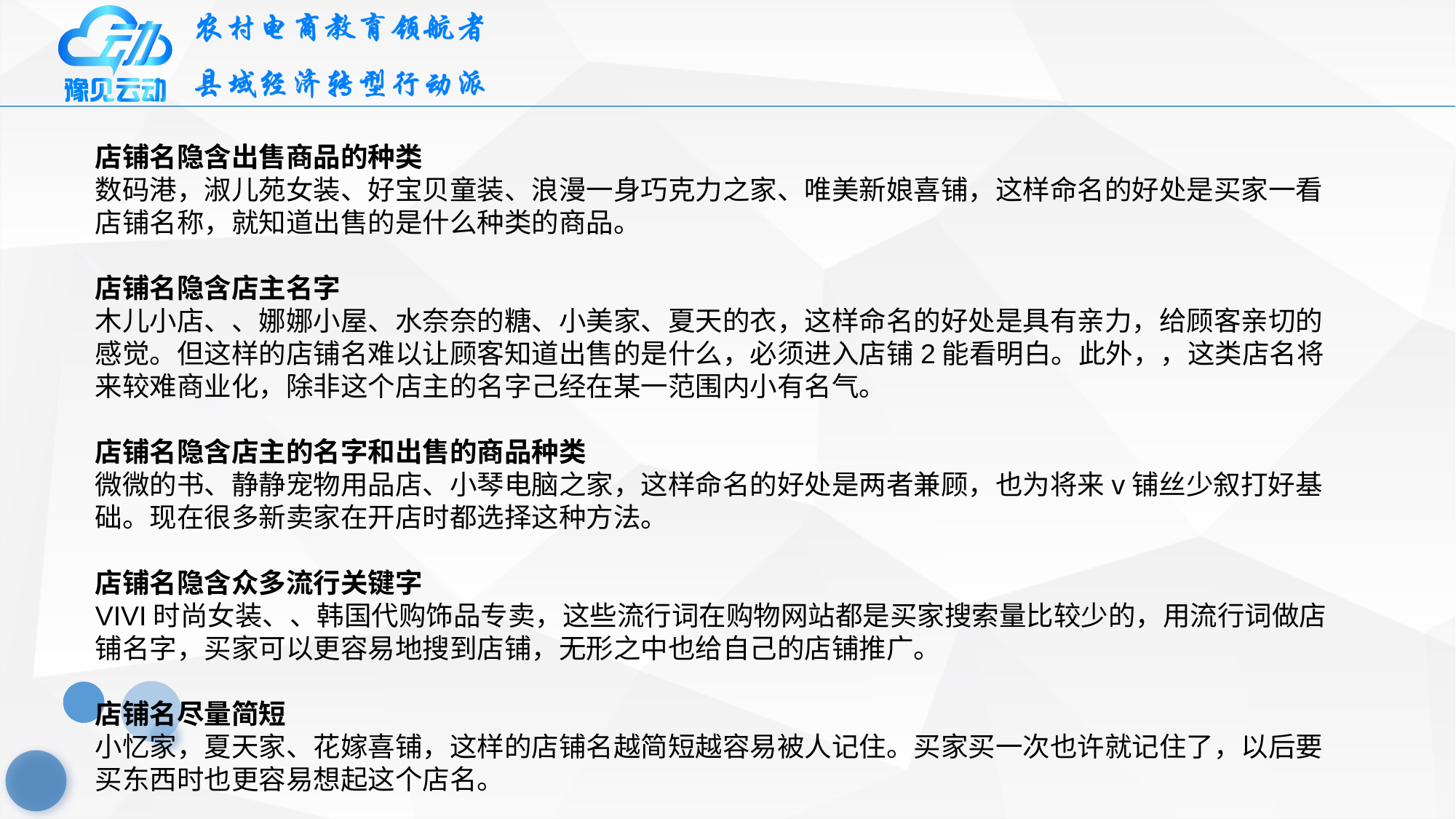

店铺名隐含出售商品的种类
数码港，淑儿苑女装、好宝贝童装、浪漫一身巧克力之家、唯美新娘喜铺，这样命名的好处是买家一看店铺名称，就知道出售的是什么种类的商品。

店铺名隐含店主名字
木儿小店、、娜娜小屋、水奈奈的糖、小美家、夏天的衣，这样命名的好处是具有亲力，给顾客亲切的感觉。但这样的店铺名难以让顾客知道出售的是什么，必须进入店铺2能看明白。此外，，这类店名将来较难商业化，除非这个店主的名字己经在某一范围内小有名气。

店铺名隐含店主的名字和出售的商品种类
微微的书、静静宠物用品店、小琴电脑之家，这样命名的好处是两者兼顾，也为将来v铺丝少叙打好基础。现在很多新卖家在开店时都选择这种方法。

店铺名隐含众多流行关键字
VIVI时尚女装、、韩国代购饰品专卖，这些流行词在购物网站都是买家搜索量比较少的，用流行词做店铺名字，买家可以更容易地搜到店铺，无形之中也给自己的店铺推广。

店铺名尽量简短
小忆家，夏天家、花嫁喜铺，这样的店铺名越简短越容易被人记住。买家买一次也许就记住了，以后要买东西时也更容易想起这个店名。